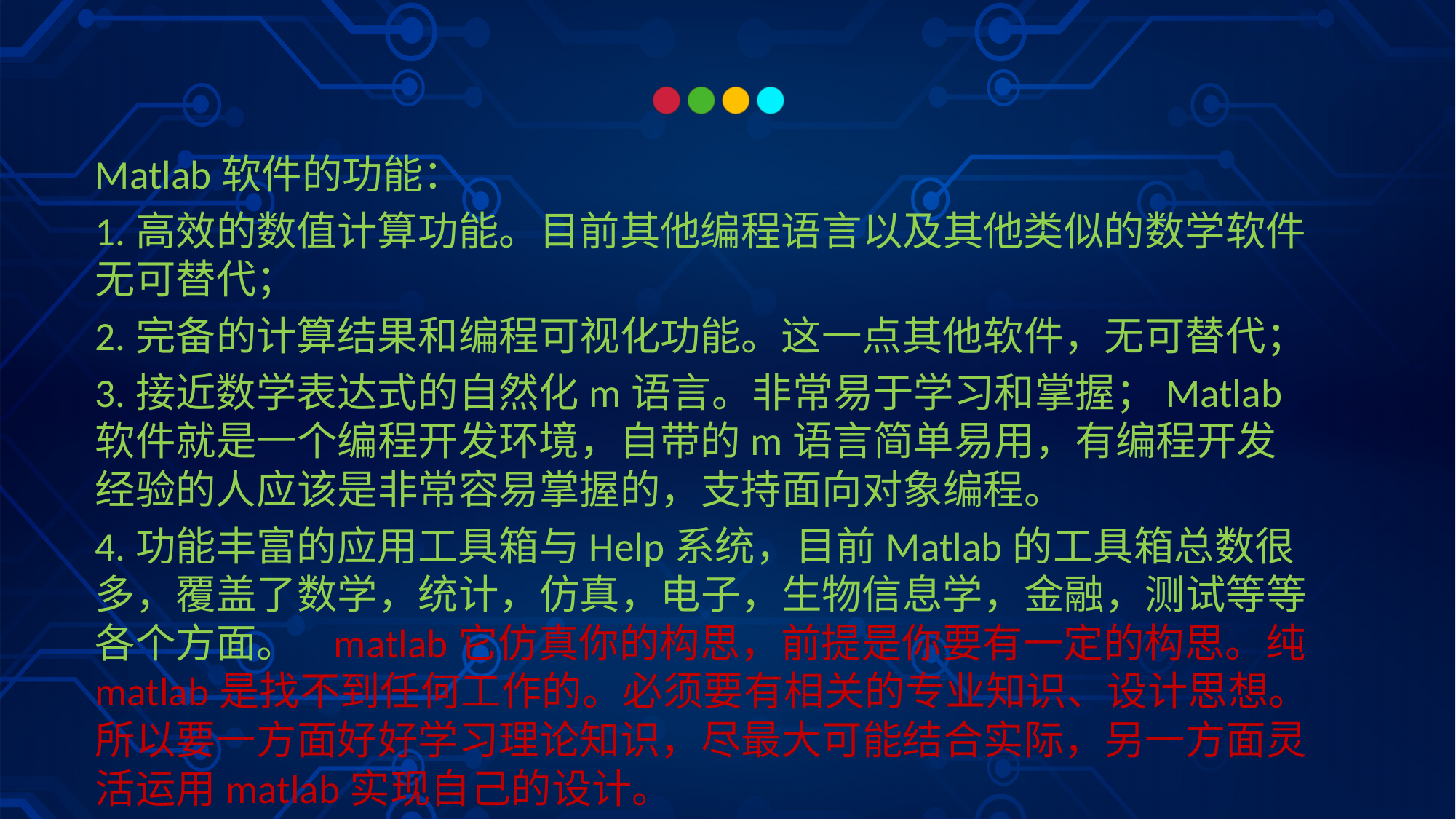

Matlab软件的功能：
1.高效的数值计算功能。目前其他编程语言以及其他类似的数学软件无可替代；
2.完备的计算结果和编程可视化功能。这一点其他软件，无可替代；
3.接近数学表达式的自然化m语言。非常易于学习和掌握；Matlab软件就是一个编程开发环境，自带的m语言简单易用，有编程开发经验的人应该是非常容易掌握的，支持面向对象编程。
4.功能丰富的应用工具箱与Help系统，目前Matlab的工具箱总数很多，覆盖了数学，统计，仿真，电子，生物信息学，金融，测试等等各个方面。   matlab它仿真你的构思，前提是你要有一定的构思。纯matlab是找不到任何工作的。必须要有相关的专业知识、设计思想。所以要一方面好好学习理论知识，尽最大可能结合实际，另一方面灵活运用matlab实现自己的设计。